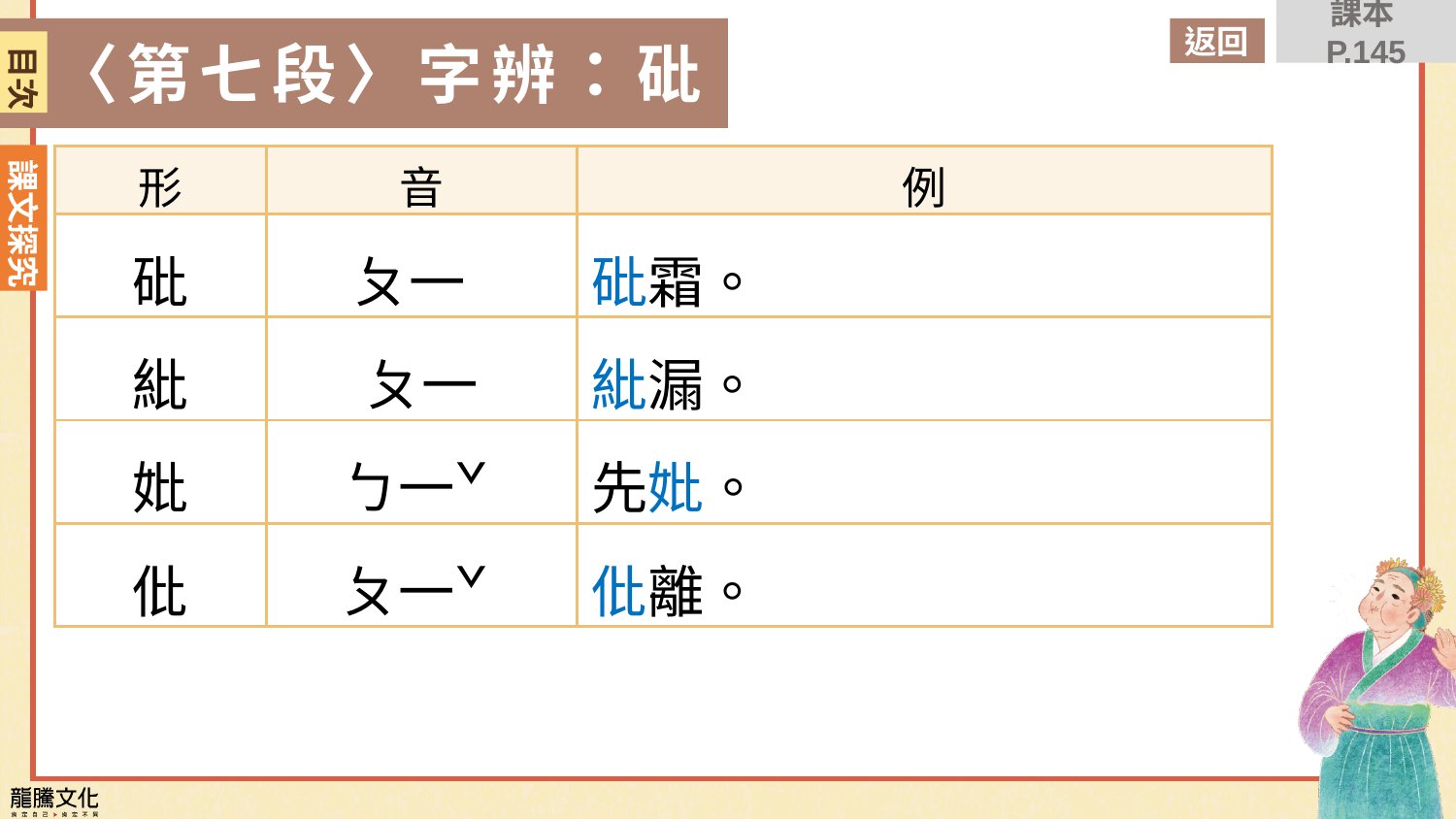

課本P.145

返回
〈第七段〉字辨：砒
目次
| 形 | 音 | 例 |
| --- | --- | --- |
| 砒 | ㄆ一 | 砒霜。 |
| 紕 | ㄆ一 | 紕漏。 |
| 妣 | ㄅ一ˇ | 先妣。 |
| 仳 | ㄆ一ˇ | 仳離。 |